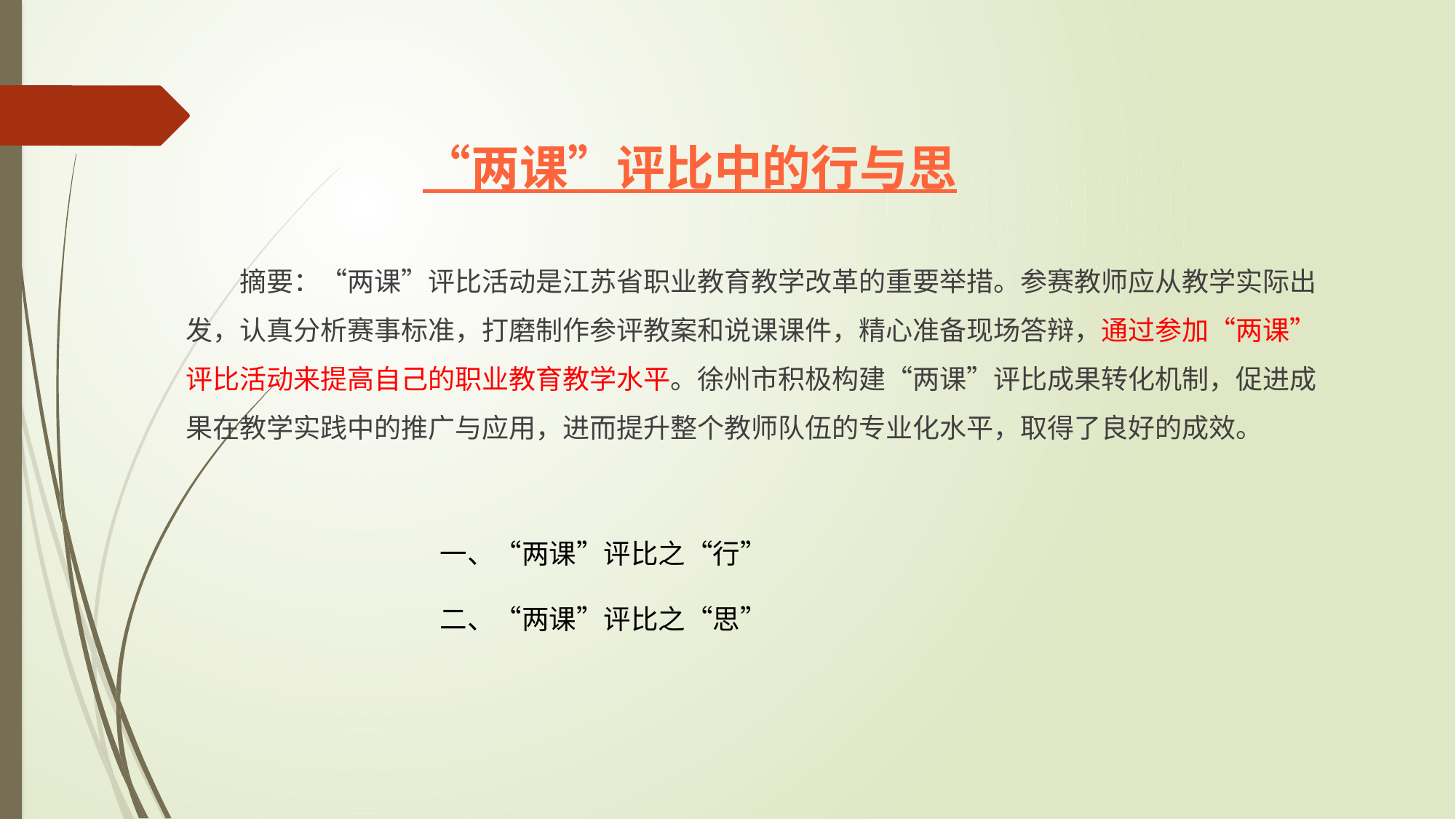

# “两课”评比中的行与思
       摘要：“两课”评比活动是江苏省职业教育教学改革的重要举措。参赛教师应从教学实际出发，认真分析赛事标准，打磨制作参评教案和说课课件，精心准备现场答辩，通过参加“两课”评比活动来提高自己的职业教育教学水平。徐州市积极构建“两课”评比成果转化机制，促进成果在教学实践中的推广与应用，进而提升整个教师队伍的专业化水平，取得了良好的成效。
一、“两课”评比之“行”
二、“两课”评比之“思”